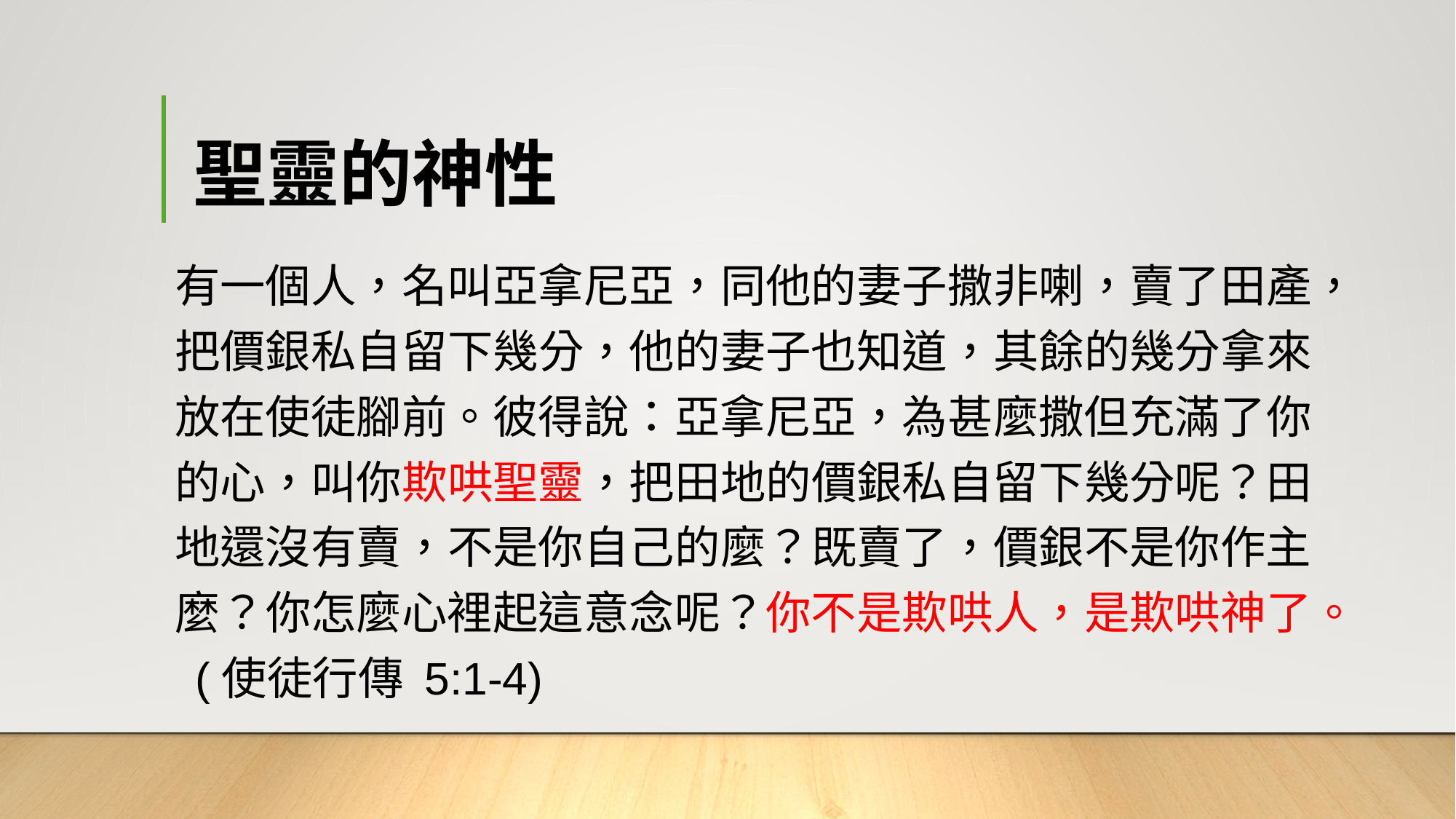

# 聖靈的神性
有一個人，名叫亞拿尼亞，同他的妻子撒非喇，賣了田產，把價銀私自留下幾分，他的妻子也知道，其餘的幾分拿來放在使徒腳前。彼得說：亞拿尼亞，為甚麼撒但充滿了你的心，叫你欺哄聖靈，把田地的價銀私自留下幾分呢？田地還沒有賣，不是你自己的麼？既賣了，價銀不是你作主麼？你怎麼心裡起這意念呢？你不是欺哄人，是欺哄神了。 (使徒行傳 5:1-4)